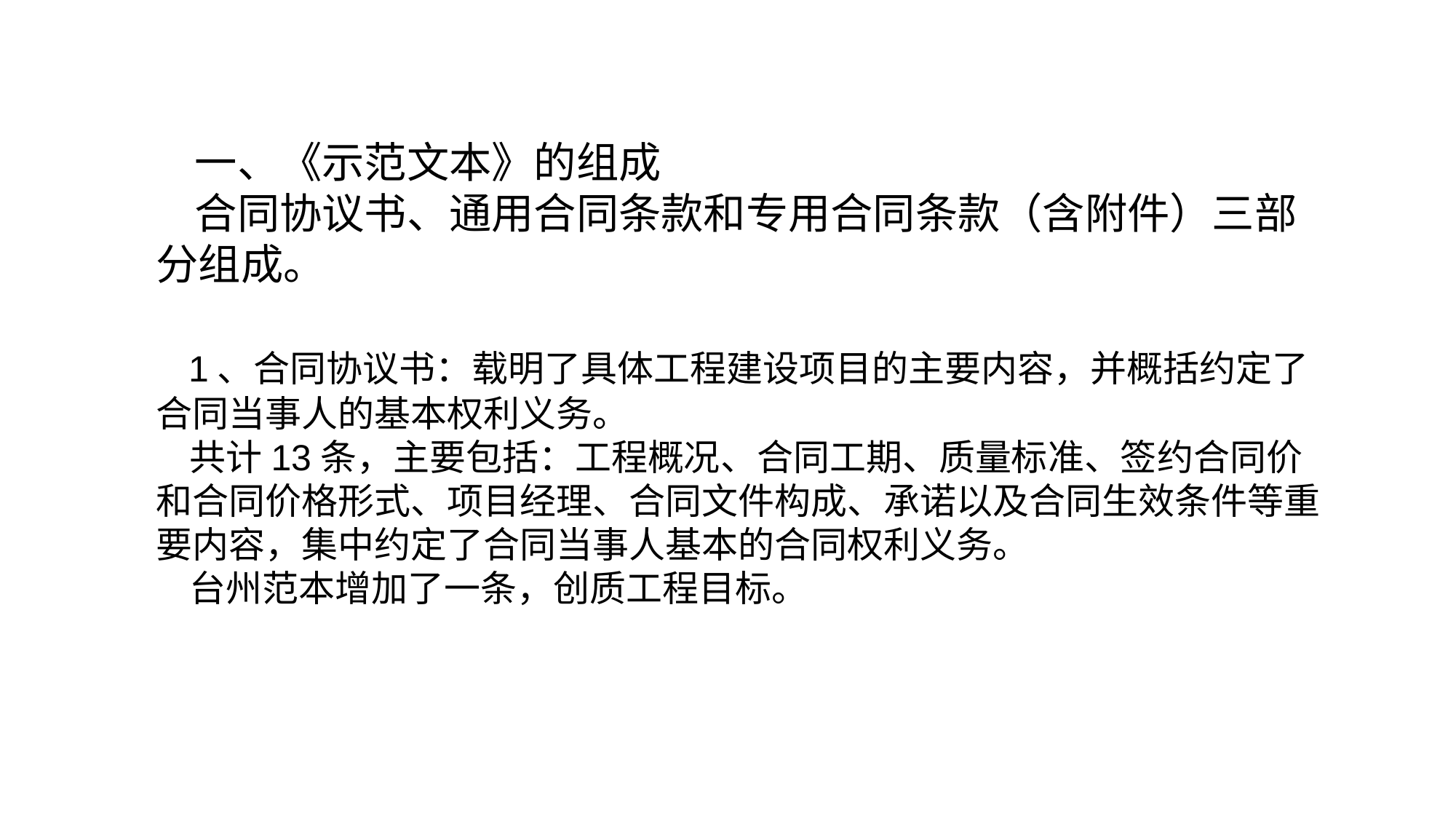

一、《示范文本》的组成
   合同协议书、通用合同条款和专用合同条款（含附件）三部分组成。

   1、合同协议书：载明了具体工程建设项目的主要内容，并概括约定了合同当事人的基本权利义务。
   共计13条，主要包括：工程概况、合同工期、质量标准、签约合同价和合同价格形式、项目经理、合同文件构成、承诺以及合同生效条件等重要内容，集中约定了合同当事人基本的合同权利义务。
   台州范本增加了一条，创质工程目标。